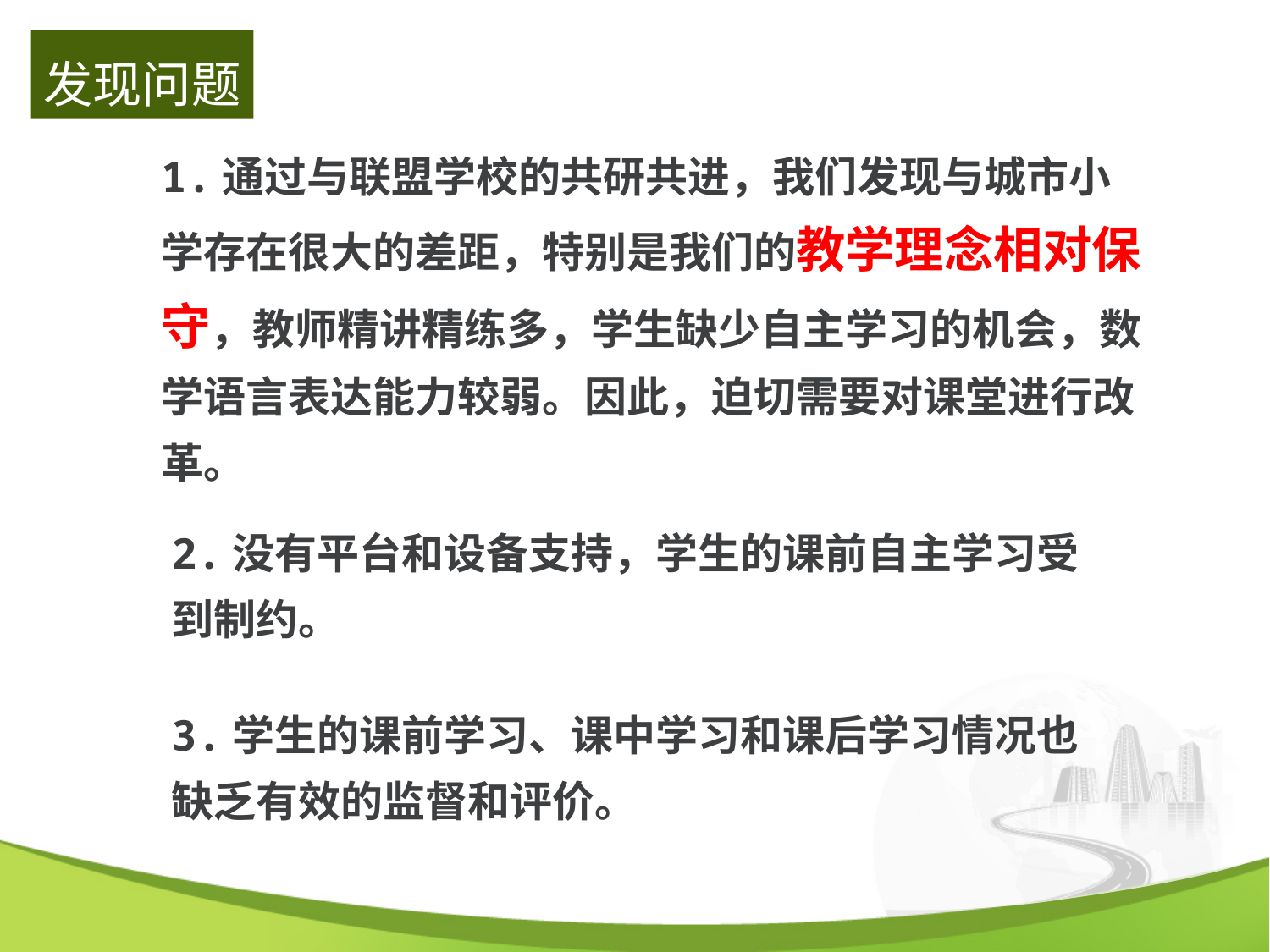

发现问题
1.通过与联盟学校的共研共进，我们发现与城市小学存在很大的差距，特别是我们的教学理念相对保守，教师精讲精练多，学生缺少自主学习的机会，数学语言表达能力较弱。因此，迫切需要对课堂进行改革。
2.没有平台和设备支持，学生的课前自主学习受到制约。
3.学生的课前学习、课中学习和课后学习情况也缺乏有效的监督和评价。